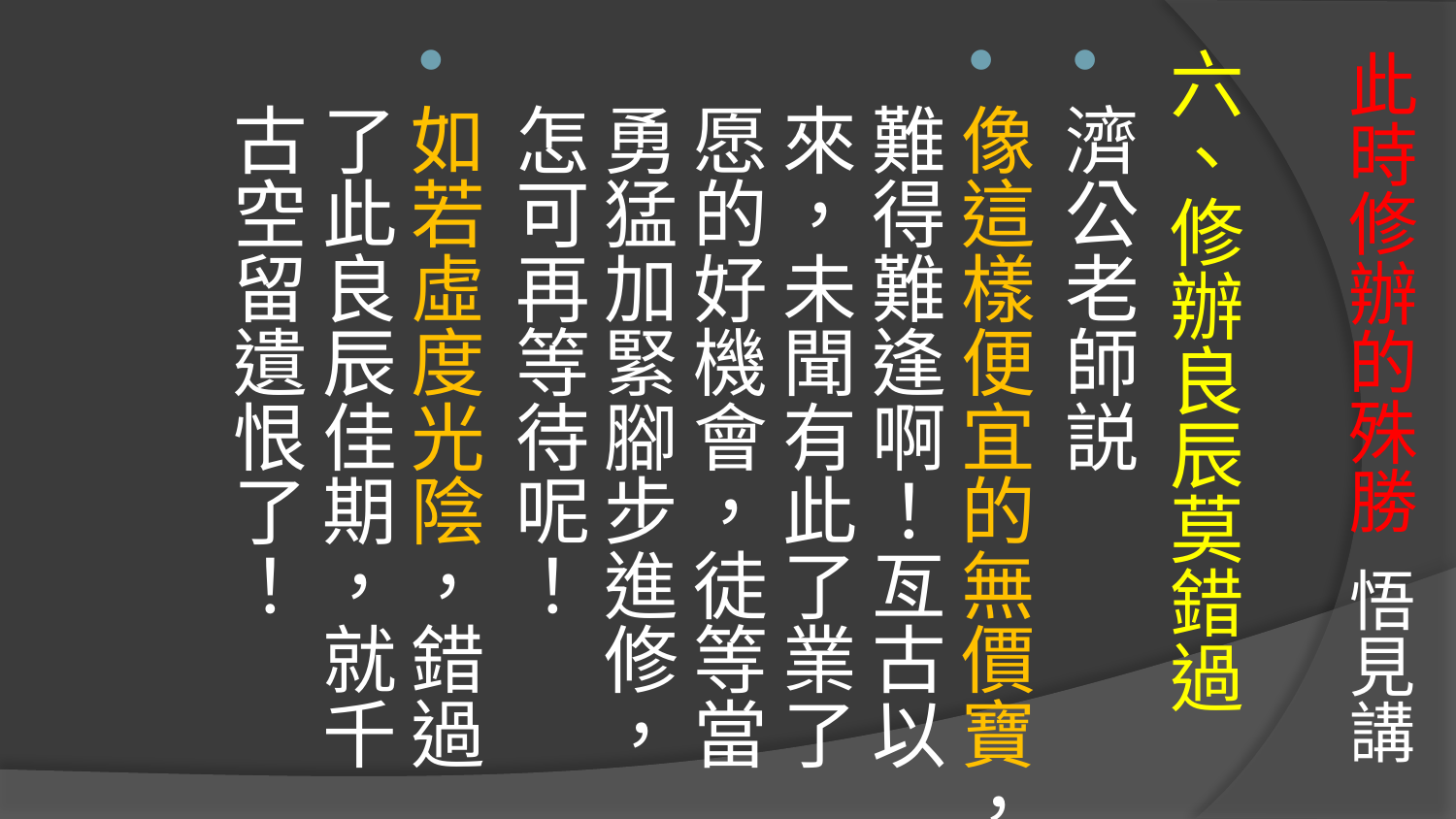

# 此時修辦的殊勝  悟見講
六、修辦良辰莫錯過
濟公老師説
像這樣便宜的無價寶，難得難逢啊！亙古以來，未聞有此了業了愿的好機會，徒等當勇猛加緊腳步進修，怎可再等待呢！
如若虛度光陰，錯過了此良辰佳期，就千古空留遺恨了！